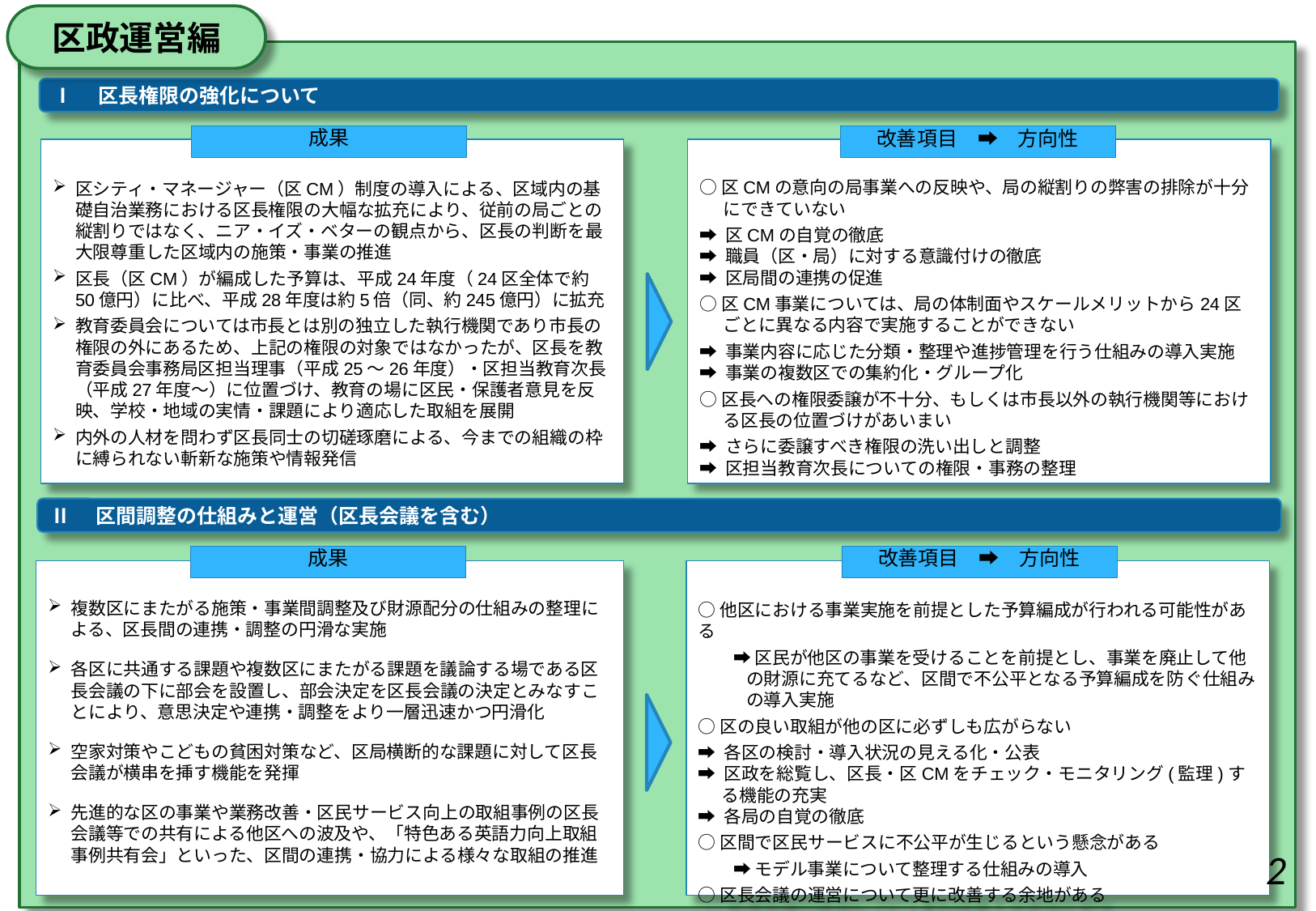

区政運営編

Ⅰ　区長権限の強化について
成果
改善項目　➡　方向性

区シティ・マネージャー（区CM）制度の導入による、区域内の基礎自治業務における区長権限の大幅な拡充により、従前の局ごとの縦割りではなく、ニア・イズ・ベターの観点から、区長の判断を最大限尊重した区域内の施策・事業の推進
区長（区CM）が編成した予算は、平成24年度（24区全体で約50億円）に比べ、平成28年度は約5倍（同、約245億円）に拡充
教育委員会については市長とは別の独立した執行機関であり市長の権限の外にあるため、上記の権限の対象ではなかったが、区長を教育委員会事務局区担当理事（平成25～26年度）・区担当教育次長（平成27年度～）に位置づけ、教育の場に区民・保護者意見を反映、学校・地域の実情・課題により適応した取組を展開
内外の人材を問わず区長同士の切磋琢磨による、今までの組織の枠に縛られない斬新な施策や情報発信

○区CMの意向の局事業への反映や、局の縦割りの弊害の排除が十分にできていない
➡ 区CMの自覚の徹底
➡ 職員（区・局）に対する意識付けの徹底
➡ 区局間の連携の促進
○区CM事業については、局の体制面やスケールメリットから24区ごとに異なる内容で実施することができない
➡ 事業内容に応じた分類・整理や進捗管理を行う仕組みの導入実施
➡ 事業の複数区での集約化・グループ化
○区長への権限委譲が不十分、もしくは市長以外の執行機関等における区長の位置づけがあいまい
➡ さらに委譲すべき権限の洗い出しと調整
➡ 区担当教育次長についての権限・事務の整理

Ⅱ　区間調整の仕組みと運営（区長会議を含む）
成果
改善項目　➡　方向性

○他区における事業実施を前提とした予算編成が行われる可能性がある
　　➡ 区民が他区の事業を受けることを前提とし、事業を廃止して他の財源に充てるなど、区間で不公平となる予算編成を防ぐ仕組みの導入実施
○区の良い取組が他の区に必ずしも広がらない
➡ 各区の検討・導入状況の見える化・公表
➡ 区政を総覧し、区長・区CMをチェック・モニタリング(監理)する機能の充実
➡ 各局の自覚の徹底
○区間で区民サービスに不公平が生じるという懸念がある
　　➡ モデル事業について整理する仕組みの導入
○区長会議の運営について更に改善する余地がある
　　➡ 審議案件についての適切な取り扱いと特別職への報告の徹底
　　➡ 区政を総覧し、区長・区CMをチェック・モニタリング(監理)する機能の充実

複数区にまたがる施策・事業間調整及び財源配分の仕組みの整理による、区長間の連携・調整の円滑な実施
各区に共通する課題や複数区にまたがる課題を議論する場である区長会議の下に部会を設置し、部会決定を区長会議の決定とみなすことにより、意思決定や連携・調整をより一層迅速かつ円滑化
空家対策やこどもの貧困対策など、区局横断的な課題に対して区長会議が横串を挿す機能を発揮
先進的な区の事業や業務改善・区民サービス向上の取組事例の区長会議等での共有による他区への波及や、「特色ある英語力向上取組事例共有会」といった、区間の連携・協力による様々な取組の推進

2